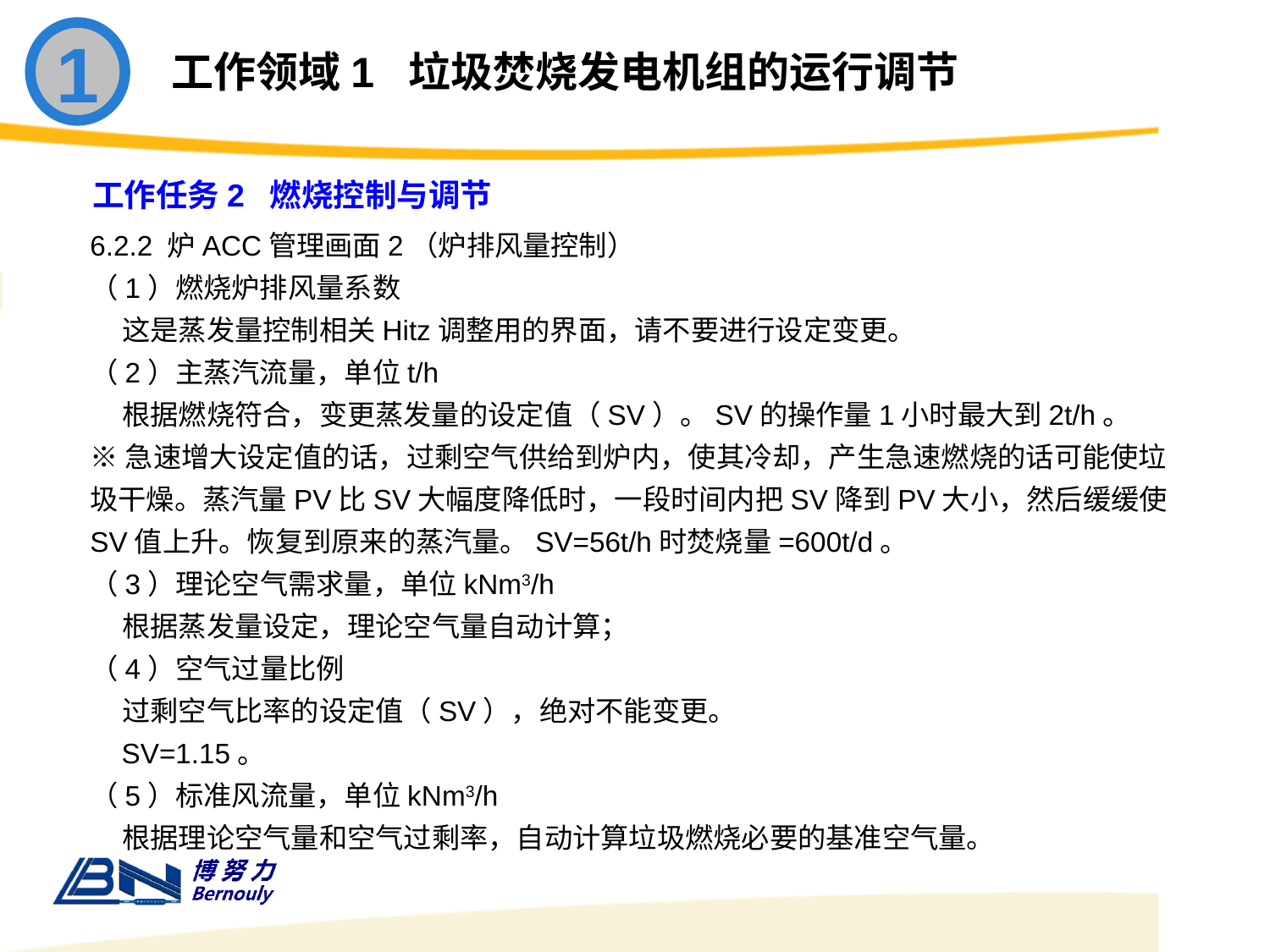

1
工作领域1  垃圾焚烧发电机组的运行调节
工作任务2  燃烧控制与调节
6.2.2 炉ACC管理画面2（炉排风量控制）
（1）燃烧炉排风量系数
    这是蒸发量控制相关Hitz调整用的界面，请不要进行设定变更。
（2）主蒸汽流量，单位t/h
    根据燃烧符合，变更蒸发量的设定值（SV）。SV的操作量1小时最大到2t/h。
※急速增大设定值的话，过剩空气供给到炉内，使其冷却，产生急速燃烧的话可能使垃圾干燥。蒸汽量PV比SV大幅度降低时，一段时间内把SV降到PV大小，然后缓缓使SV值上升。恢复到原来的蒸汽量。SV=56t/h时焚烧量=600t/d。
（3）理论空气需求量，单位kNm3/h
    根据蒸发量设定，理论空气量自动计算；
（4）空气过量比例
    过剩空气比率的设定值（SV），绝对不能变更。
    SV=1.15。
（5）标准风流量，单位kNm3/h
    根据理论空气量和空气过剩率，自动计算垃圾燃烧必要的基准空气量。